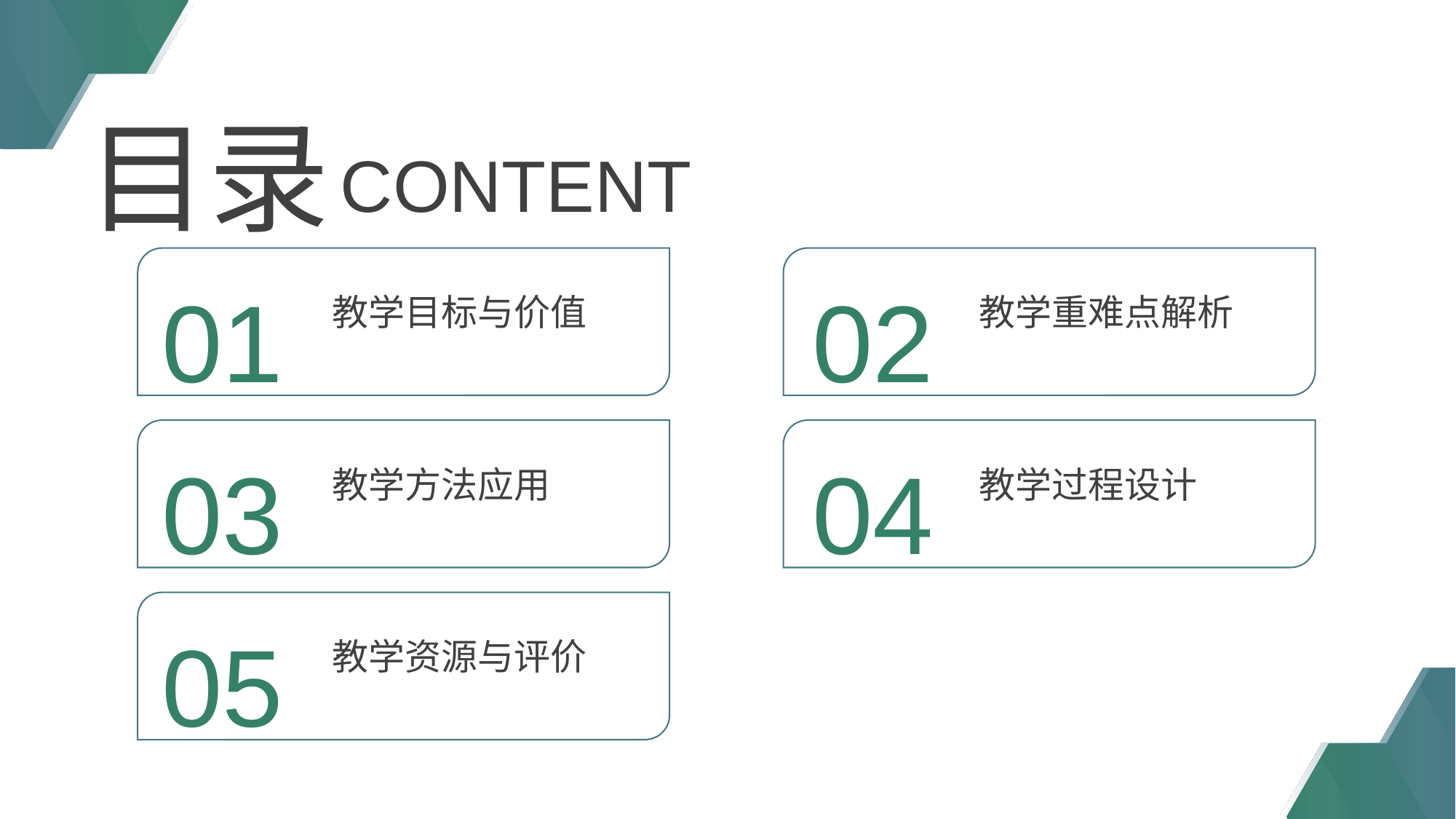

目录
CONTENT

01
02
教学目标与价值
教学重难点解析

03
04
教学方法应用
教学过程设计

05
教学资源与评价